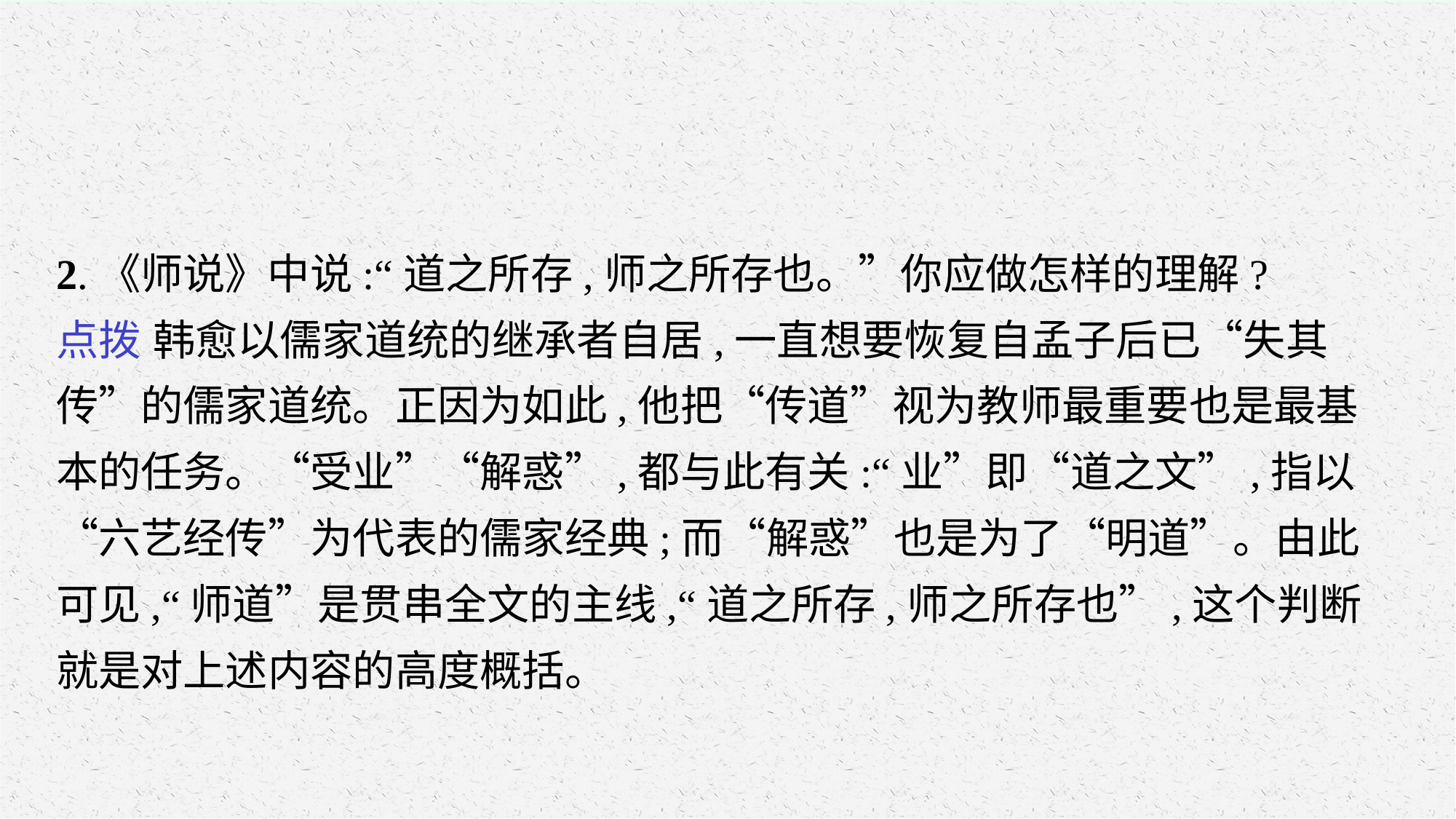

2.《师说》中说:“道之所存,师之所存也。”你应做怎样的理解?
点拨 韩愈以儒家道统的继承者自居,一直想要恢复自孟子后已“失其传”的儒家道统。正因为如此,他把“传道”视为教师最重要也是最基本的任务。“受业”“解惑”,都与此有关:“业”即“道之文”,指以“六艺经传”为代表的儒家经典;而“解惑”也是为了“明道”。由此可见,“师道”是贯串全文的主线,“道之所存,师之所存也”,这个判断就是对上述内容的高度概括。